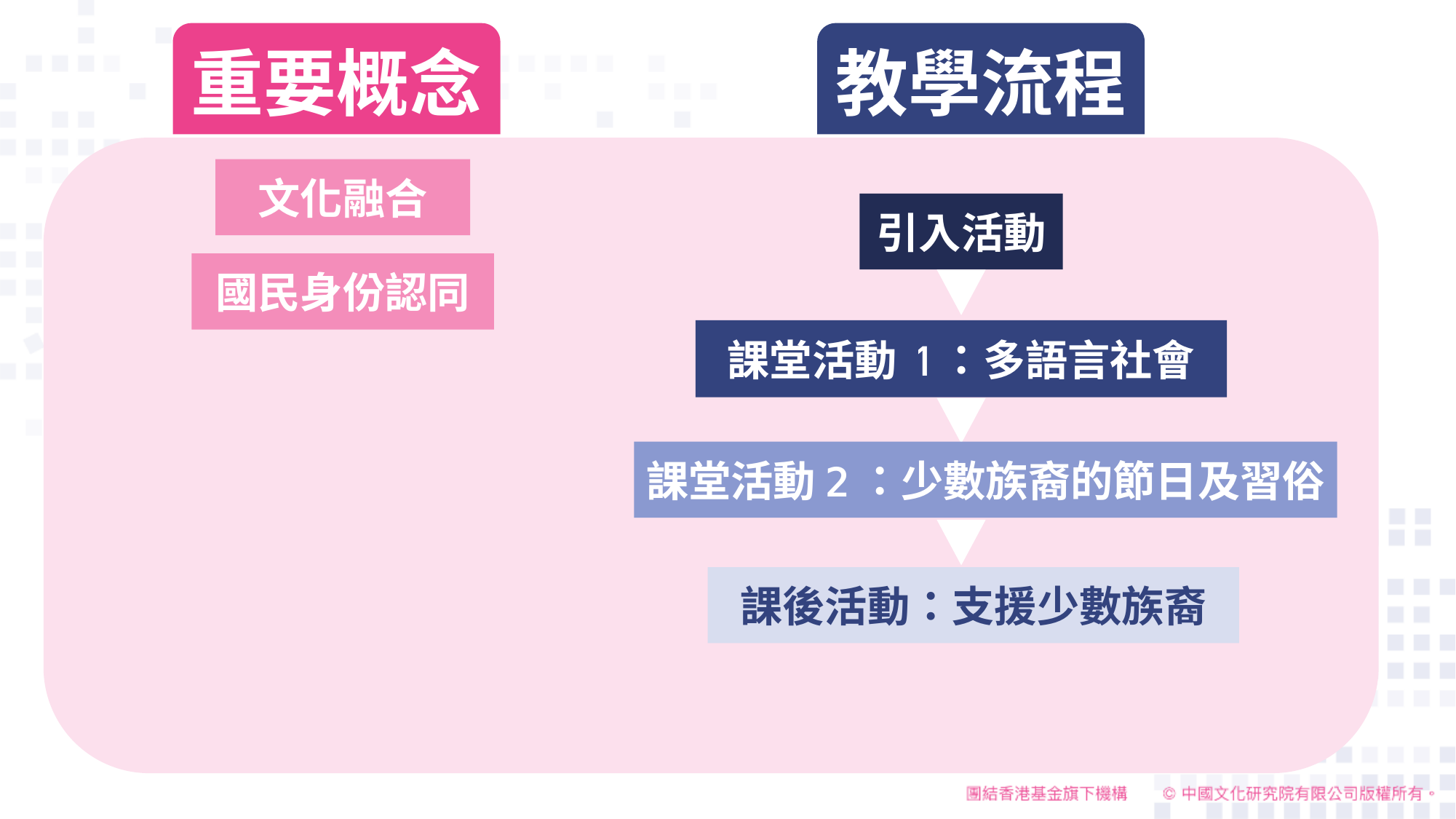

重要概念
教學流程

文化融合
引入活動
國民身份認同

課堂活動 1：多語言社會

課堂活動2：少數族裔的節日及習俗

課後活動：支援少數族裔